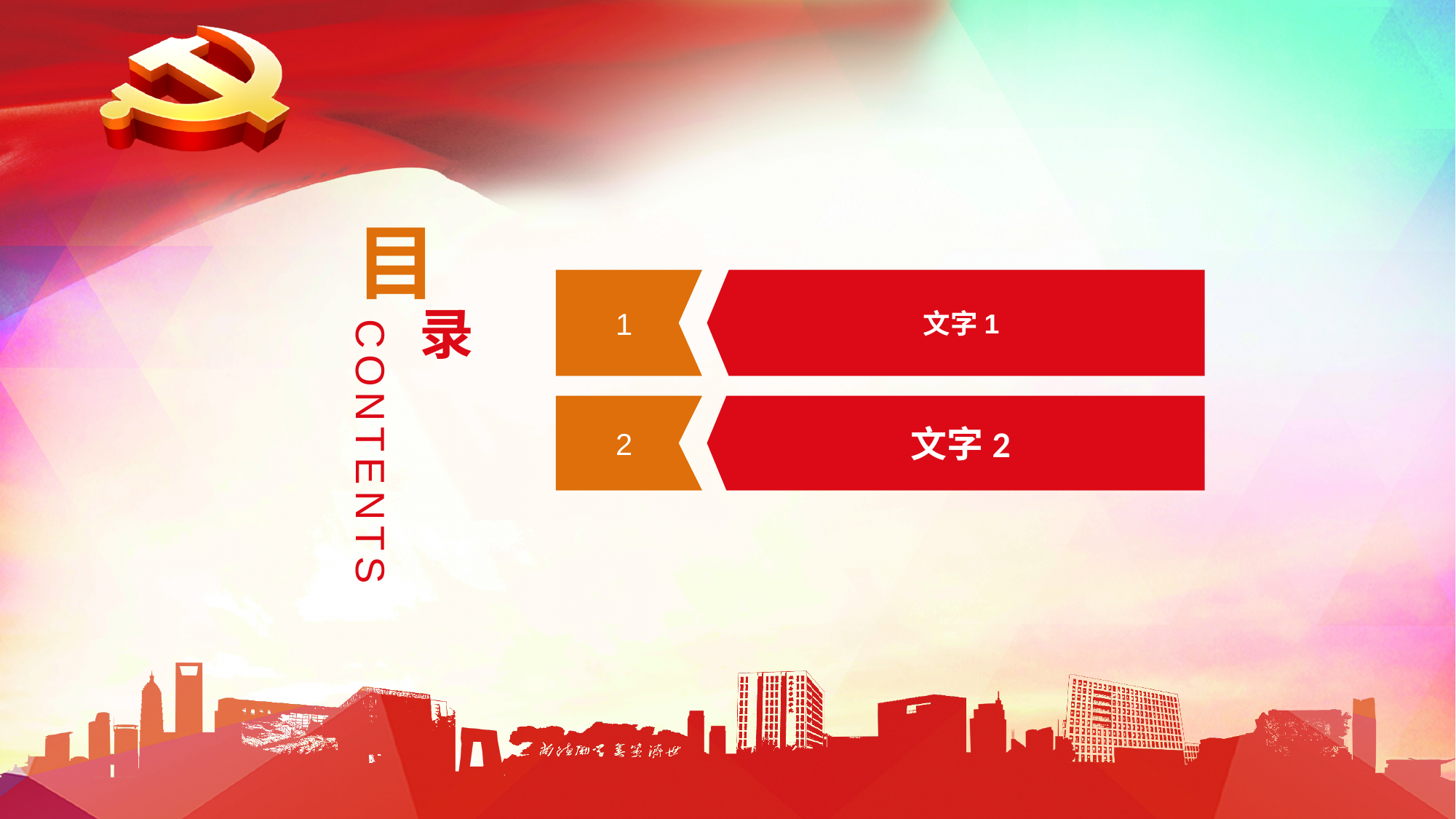

目
录
CONTENTS
 1
文字1
2
文字2